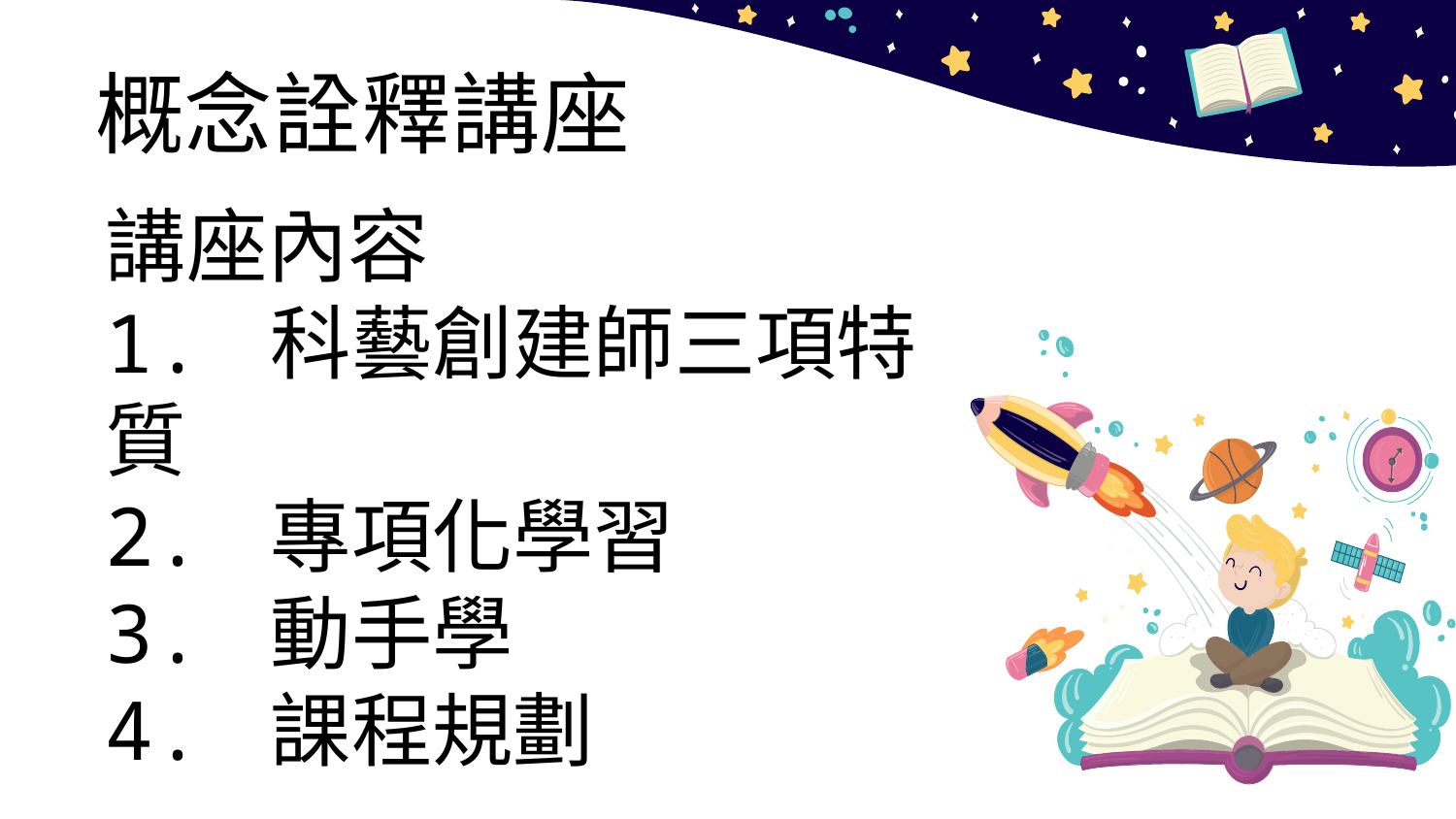

概念詮釋講座
講座內容
1. 科藝創建師三項特質
2. 專項化學習
3. 動手學
4. 課程規劃